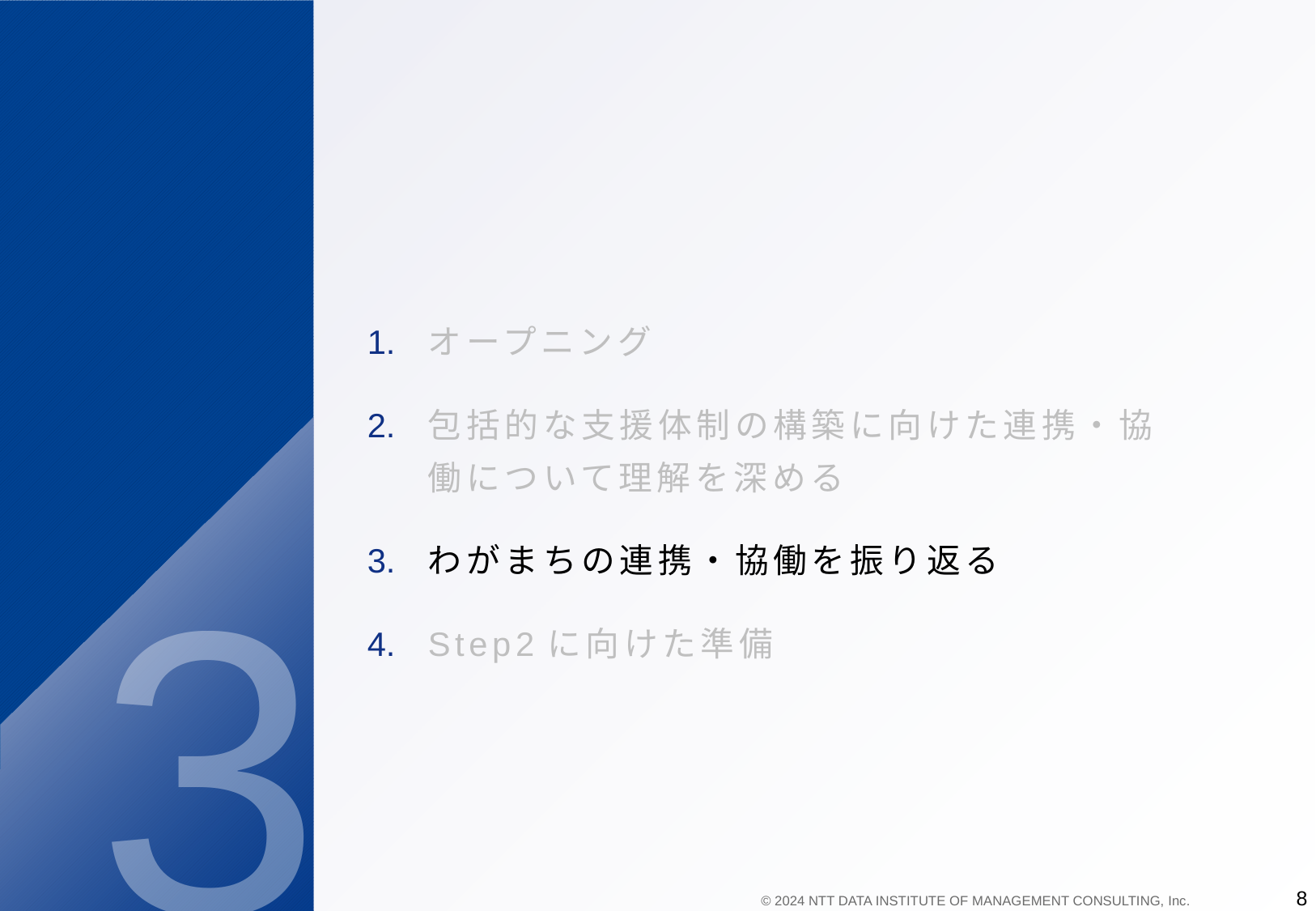

オープニング
包括的な支援体制の構築に向けた連携・協働について理解を深める
わがまちの連携・協働を振り返る
Step2に向けた準備
3
8